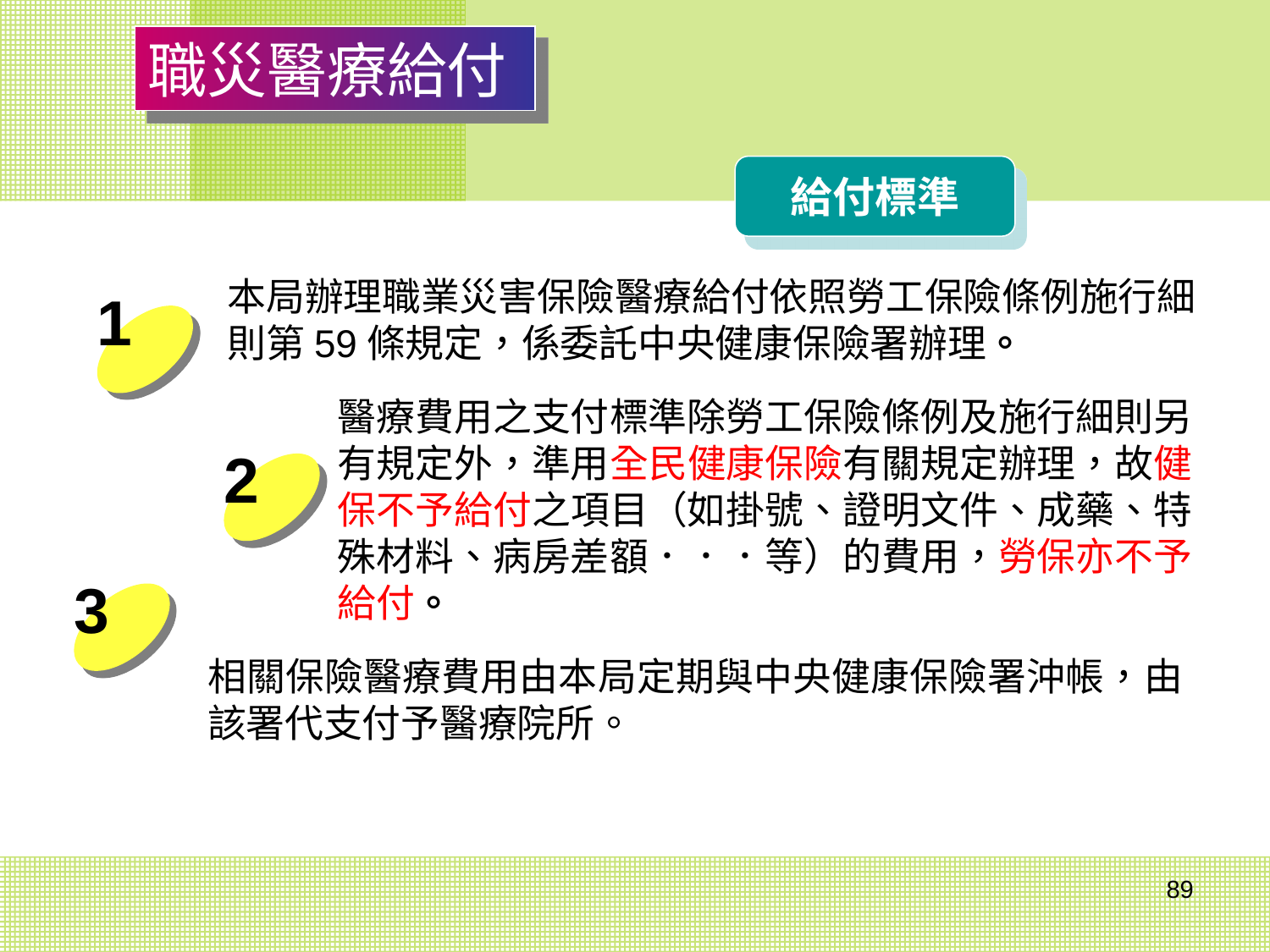

職災醫療給付
給付標準
本局辦理職業災害保險醫療給付依照勞工保險條例施行細則第59條規定，係委託中央健康保險署辦理。
1

2

3

醫療費用之支付標準除勞工保險條例及施行細則另有規定外，準用全民健康保險有關規定辦理，故健保不予給付之項目（如掛號、證明文件、成藥、特殊材料、病房差額．．．等）的費用，勞保亦不予給付。
相關保險醫療費用由本局定期與中央健康保險署沖帳，由該署代支付予醫療院所。
89